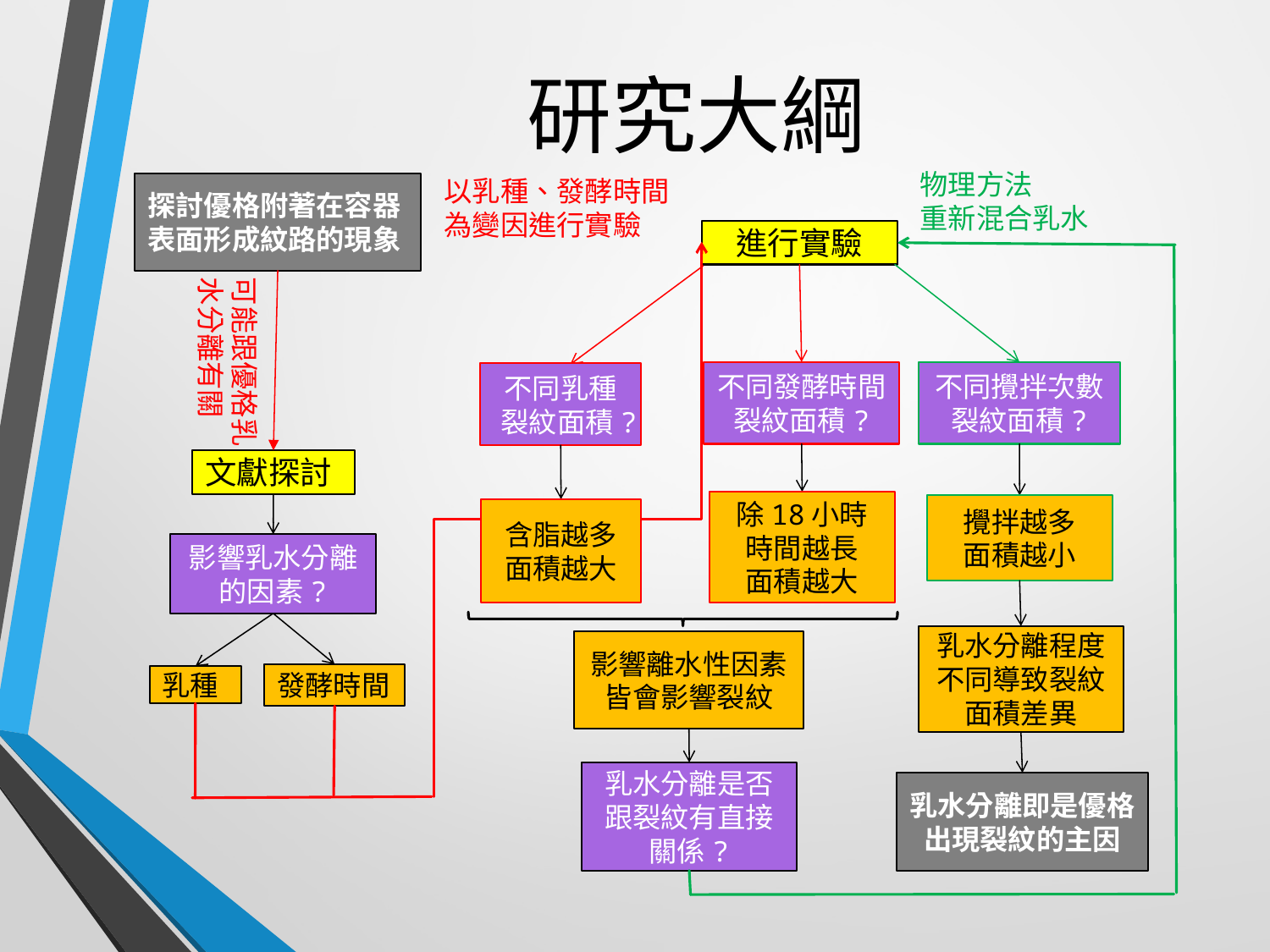

研究大綱
物理方法
重新混合乳水
以乳種、發酵時間為變因進行實驗
探討優格附著在容器表面形成紋路的現象
進行實驗
可能跟優格乳水分離有關
不同發酵時間
裂紋面積?
不同攪拌次數
裂紋面積?
不同乳種
裂紋面積?

文獻探討
除18小時
時間越長
面積越大
攪拌越多
面積越小
含脂越多
面積越大
影響乳水分離的因素?
乳水分離程度不同導致裂紋面積差異
影響離水性因素皆會影響裂紋
發酵時間
乳種
乳水分離是否跟裂紋有直接關係?
乳水分離即是優格出現裂紋的主因